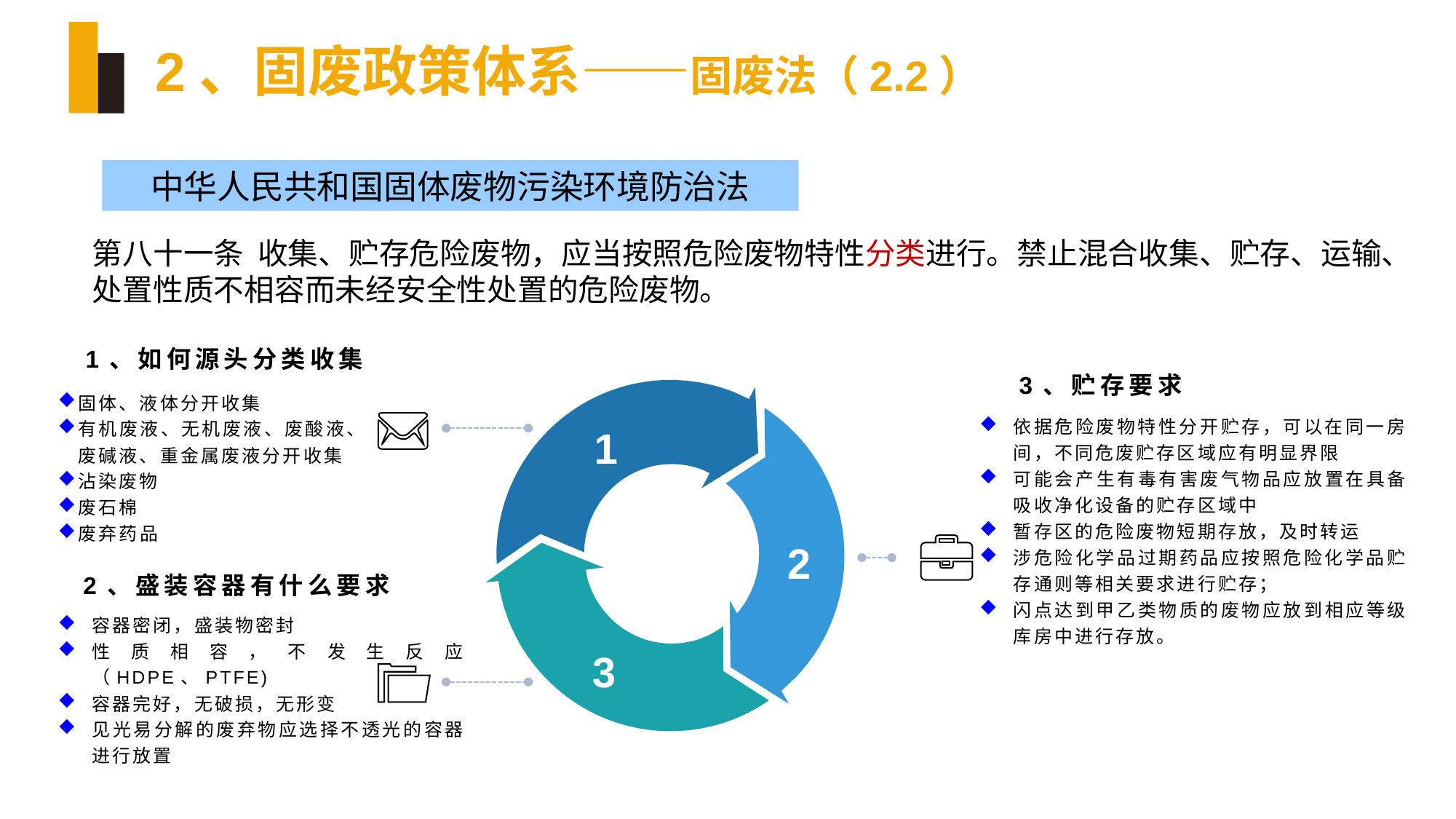

# 2、固废政策体系——固废法（2.2）
中华人民共和国固体废物污染环境防治法
第八十一条  收集、贮存危险废物，应当按照危险废物特性分类进行。禁止混合收集、贮存、运输、处置性质不相容而未经安全性处置的危险废物。
1、如何源头分类收集
3、贮存要求

固体、液体分开收集
有机废液、无机废液、废酸液、废碱液、重金属废液分开收集
沾染废物
废石棉
废弃药品

依据危险废物特性分开贮存，可以在同一房间，不同危废贮存区域应有明显界限
可能会产生有毒有害废气物品应放置在具备吸收净化设备的贮存区域中
暂存区的危险废物短期存放，及时转运
涉危险化学品过期药品应按照危险化学品贮存通则等相关要求进行贮存；
闪点达到甲乙类物质的废物应放到相应等级库房中进行存放。

1

2

2、盛装容器有什么要求

容器密闭，盛装物密封
性质相容，不发生反应（HDPE、PTFE)
容器完好，无破损，无形变
见光易分解的废弃物应选择不透光的容器进行放置

3

16